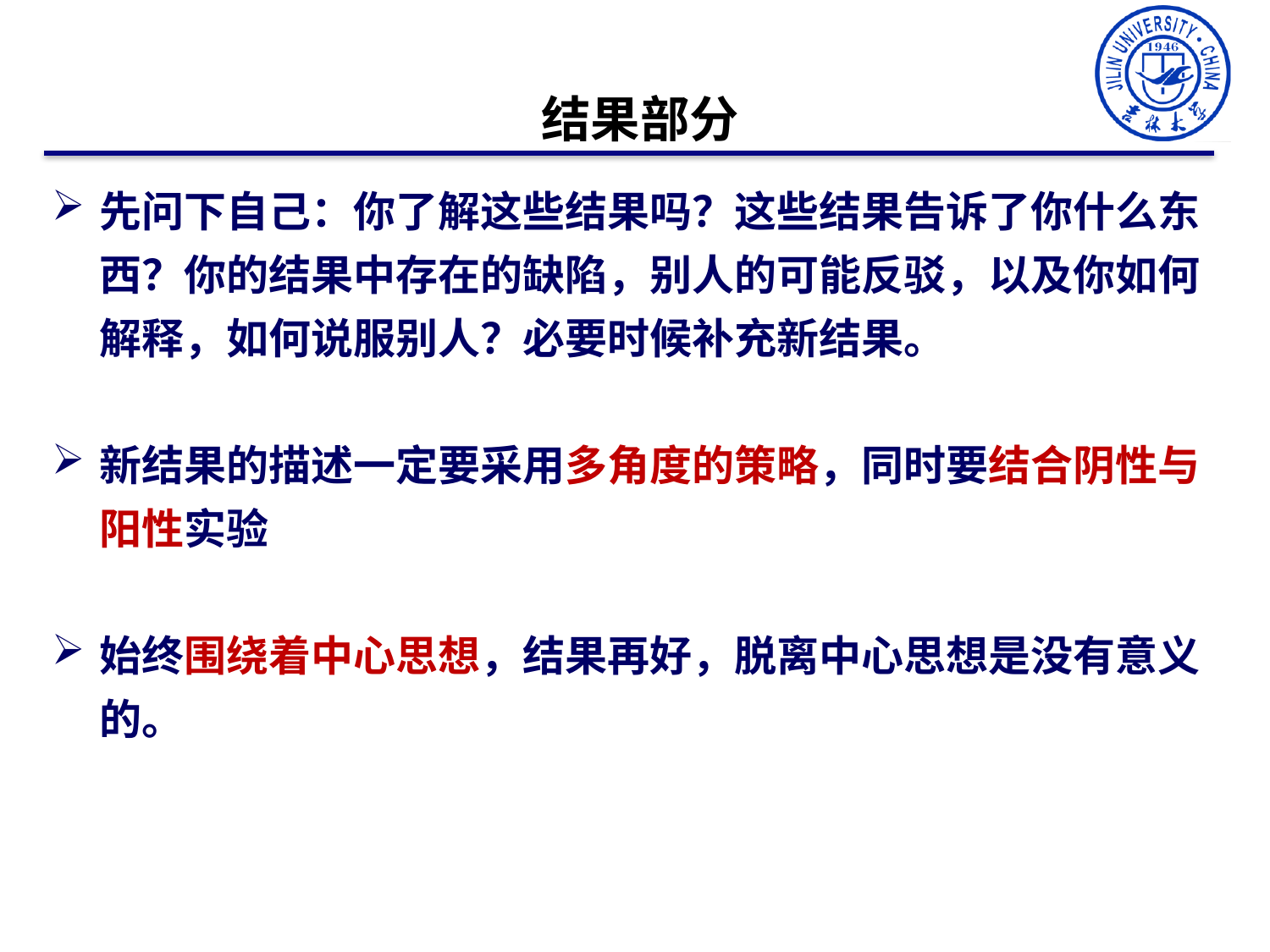

结果部分
先问下自己：你了解这些结果吗？这些结果告诉了你什么东西？你的结果中存在的缺陷，别人的可能反驳，以及你如何解释，如何说服别人？必要时候补充新结果。

新结果的描述一定要采用多角度的策略，同时要结合阴性与阳性实验

始终围绕着中心思想，结果再好，脱离中心思想是没有意义的。